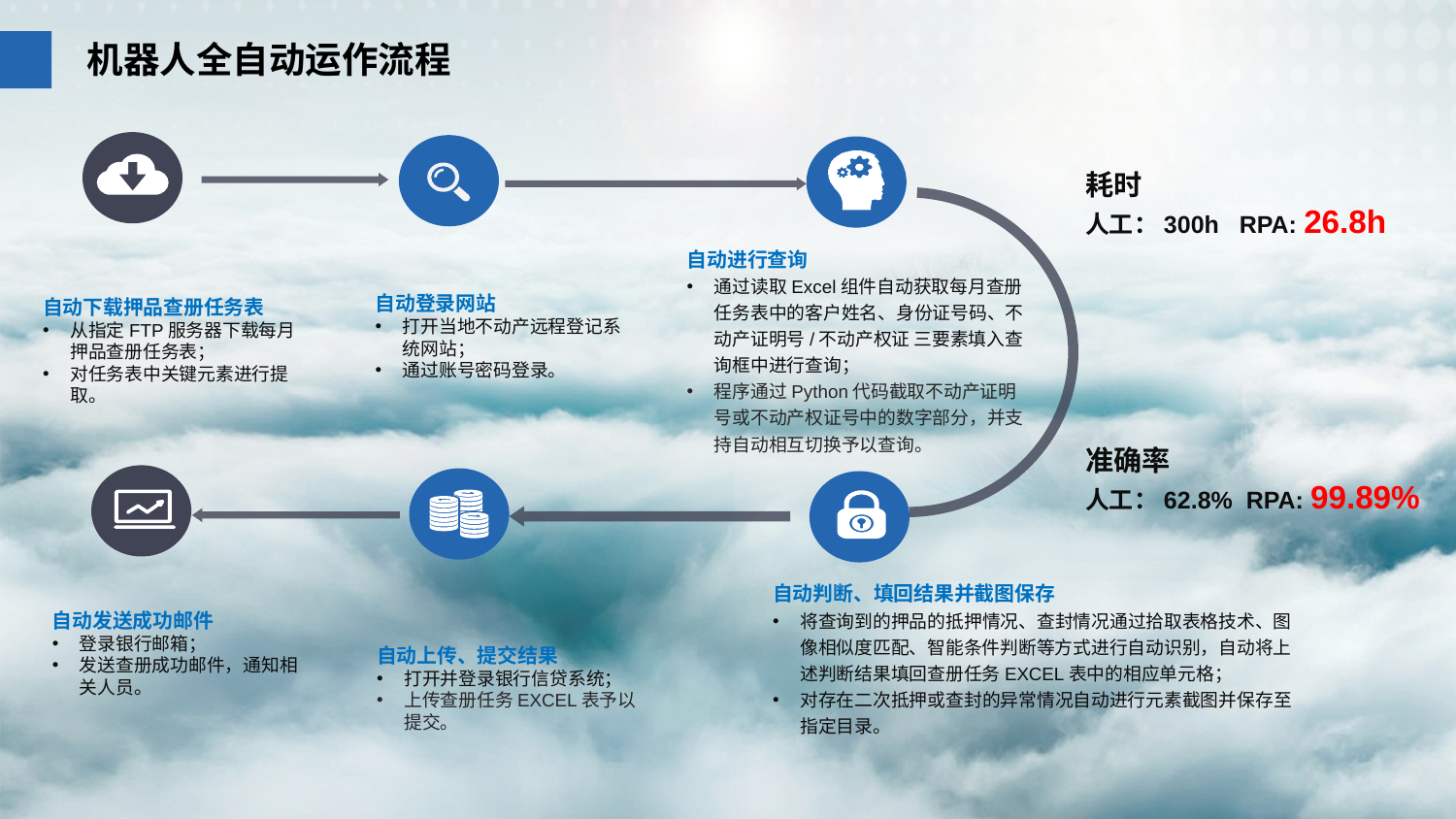

机器人全自动运作流程

耗时
人工：300h   RPA: 26.8h

准确率
人工：62.8%  RPA: 99.89%

自动进行查询
通过读取Excel组件自动获取每月查册任务表中的客户姓名、身份证号码、不动产证明号/不动产权证 三要素填入查询框中进行查询；
程序通过Python代码截取不动产证明号或不动产权证号中的数字部分，并支持自动相互切换予以查询。
自动登录网站
打开当地不动产远程登记系统网站；
通过账号密码登录。
自动下载押品查册任务表
从指定FTP服务器下载每月押品查册任务表；
对任务表中关键元素进行提取。

自动判断、填回结果并截图保存
将查询到的押品的抵押情况、查封情况通过拾取表格技术、图像相似度匹配、智能条件判断等方式进行自动识别，自动将上述判断结果填回查册任务EXCEL表中的相应单元格；
对存在二次抵押或查封的异常情况自动进行元素截图并保存至指定目录。
自动发送成功邮件
登录银行邮箱；
发送查册成功邮件，通知相关人员。
自动上传、提交结果
打开并登录银行信贷系统；
上传查册任务EXCEL表予以提交。